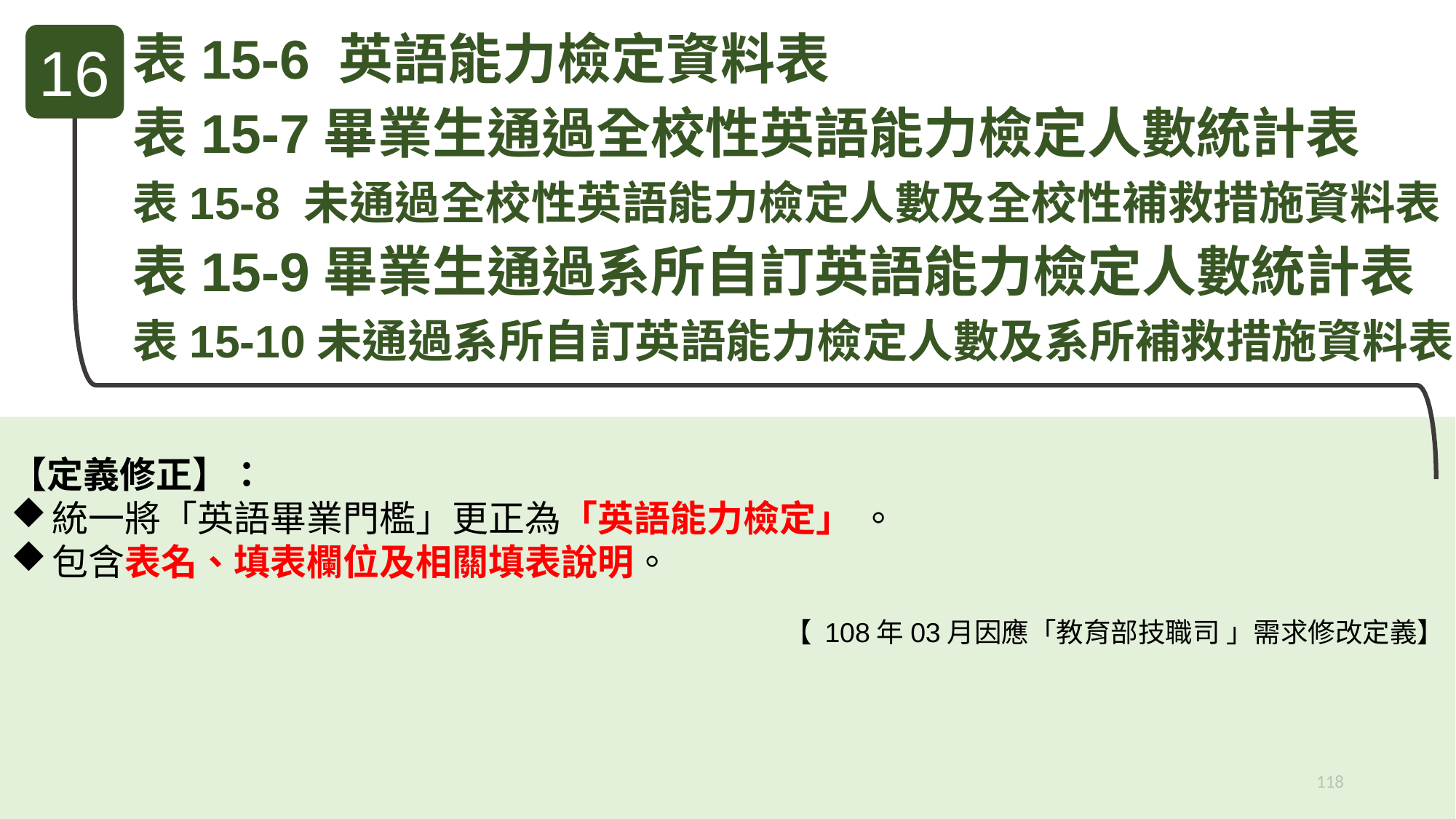

16
表15-6 英語能力檢定資料表
表15-7畢業生通過全校性英語能力檢定人數統計表
表15-8 未通過全校性英語能力檢定人數及全校性補救措施資料表
表15-9畢業生通過系所自訂英語能力檢定人數統計表
表15-10未通過系所自訂英語能力檢定人數及系所補救措施資料表

【定義修正】：
統一將「英語畢業門檻」更正為「英語能力檢定」 。
包含表名、填表欄位及相關填表說明。

【 108年03月因應「教育部技職司 」需求修改定義】

118